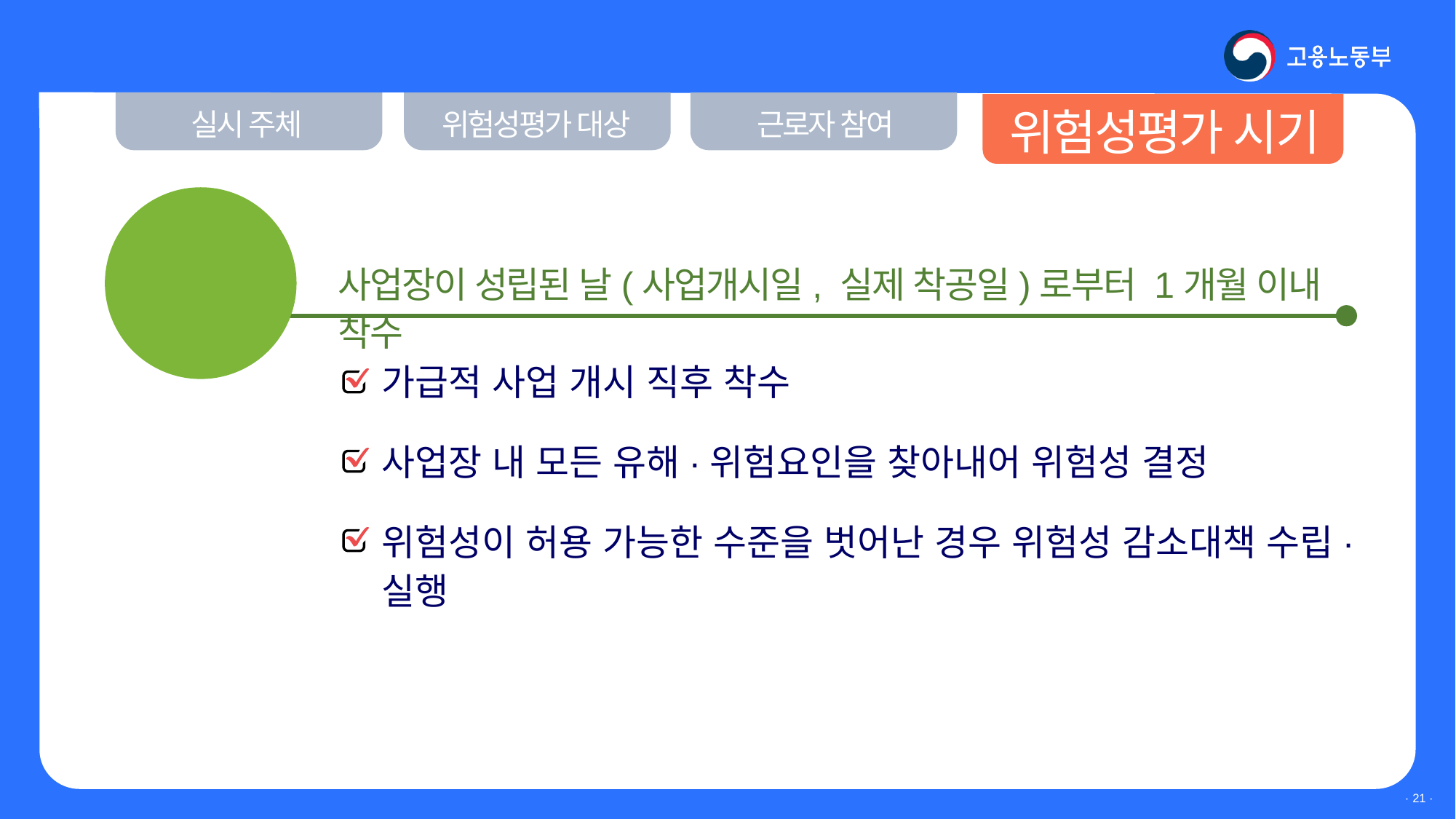

Ⅲ. 위험성평가 실시는 어떻게?

위험성평가 시기
실시 주체
위험성평가 대상
근로자 참여

최초 평가

사업장이 성립된 날(사업개시일, 실제 착공일)로부터 1개월 이내 착수
가급적 사업 개시 직후 착수

사업장 내 모든 유해·위험요인을 찾아내어 위험성 결정

위험성이 허용 가능한 수준을 벗어난 경우 위험성 감소대책 수립·실행

· 21 ·